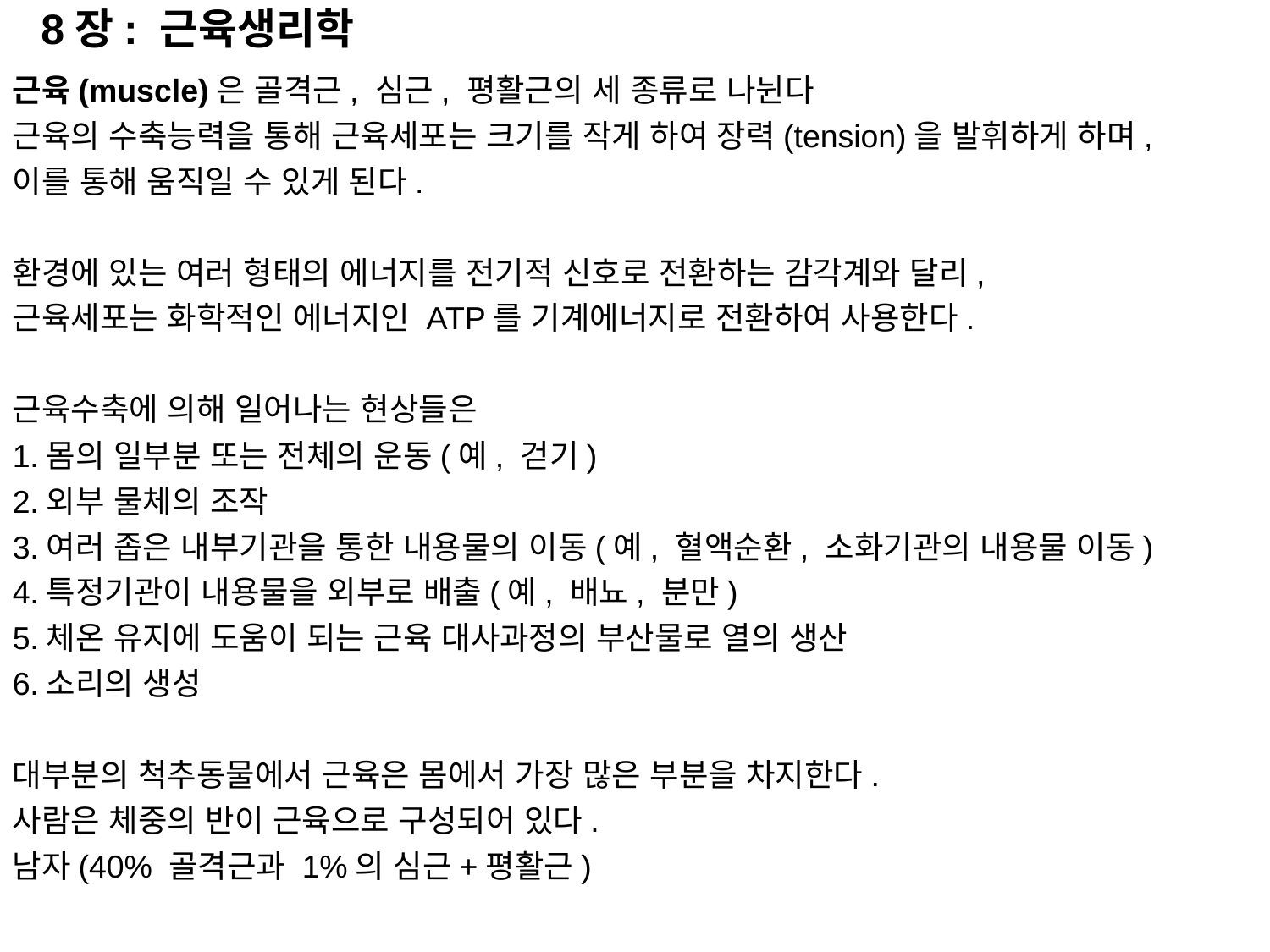

8장: 근육생리학
근육(muscle)은 골격근, 심근, 평활근의 세 종류로 나뉜다
근육의 수축능력을 통해 근육세포는 크기를 작게 하여 장력(tension)을 발휘하게 하며,
이를 통해 움직일 수 있게 된다.

환경에 있는 여러 형태의 에너지를 전기적 신호로 전환하는 감각계와 달리,
근육세포는 화학적인 에너지인 ATP를 기계에너지로 전환하여 사용한다.

근육수축에 의해 일어나는 현상들은
1.몸의 일부분 또는 전체의 운동(예, 걷기)
2.외부 물체의 조작
3.여러 좁은 내부기관을 통한 내용물의 이동(예, 혈액순환, 소화기관의 내용물 이동)
4.특정기관이 내용물을 외부로 배출(예, 배뇨, 분만)
5.체온 유지에 도움이 되는 근육 대사과정의 부산물로 열의 생산
6.소리의 생성

대부분의 척추동물에서 근육은 몸에서 가장 많은 부분을 차지한다.
사람은 체중의 반이 근육으로 구성되어 있다.
남자(40% 골격근과 1%의 심근+평활근)